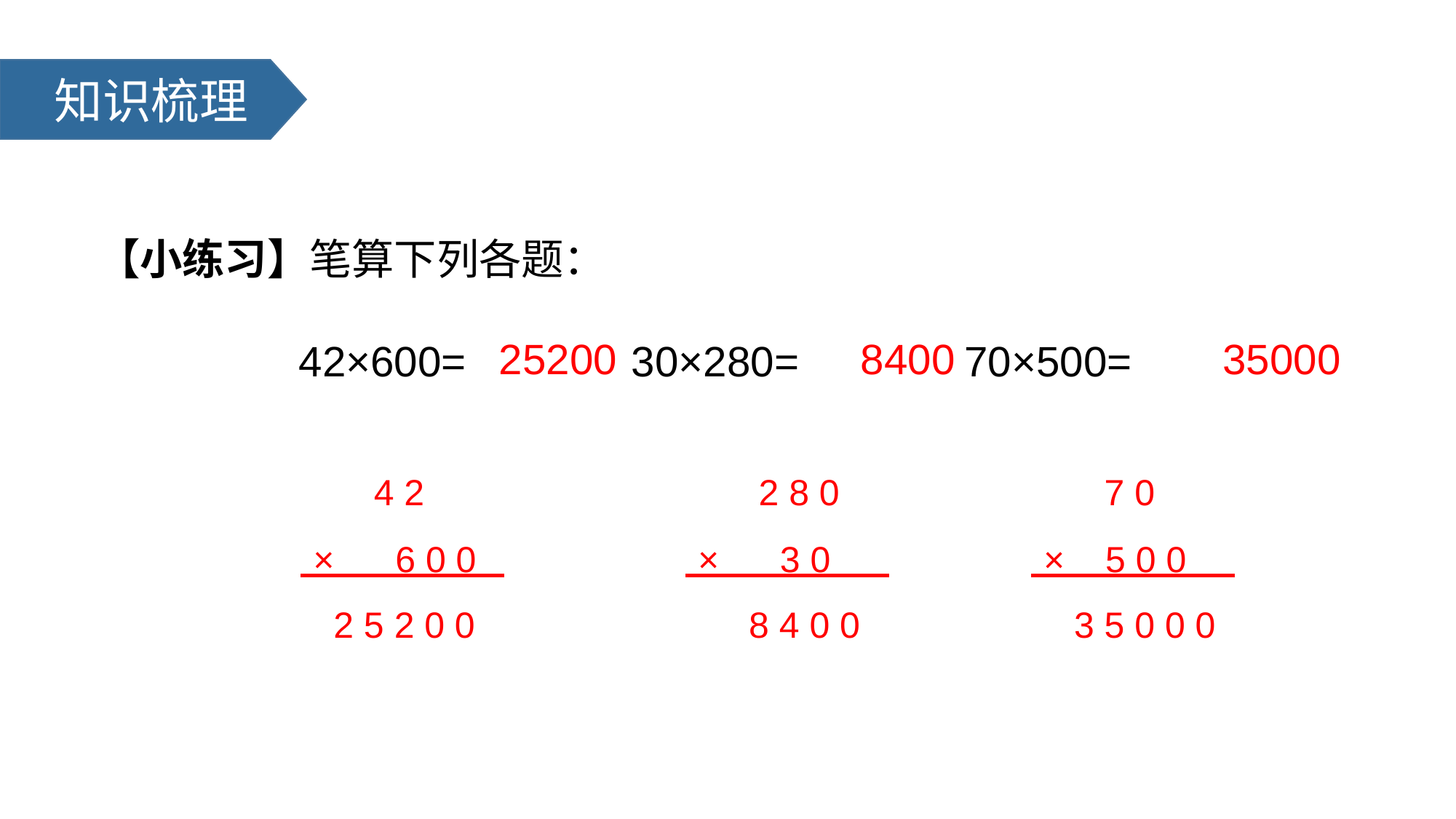

知识梳理
【小练习】笔算下列各题：
                 42×600=              30×280=              70×500=
25200
8400
35000
      4 2
 ×      6 0 0
   2 5 2 0 0
      2 8 0
 ×      3 0
      8 4 0 0
      7 0
 ×    5 0 0
    3 5 0 0 0